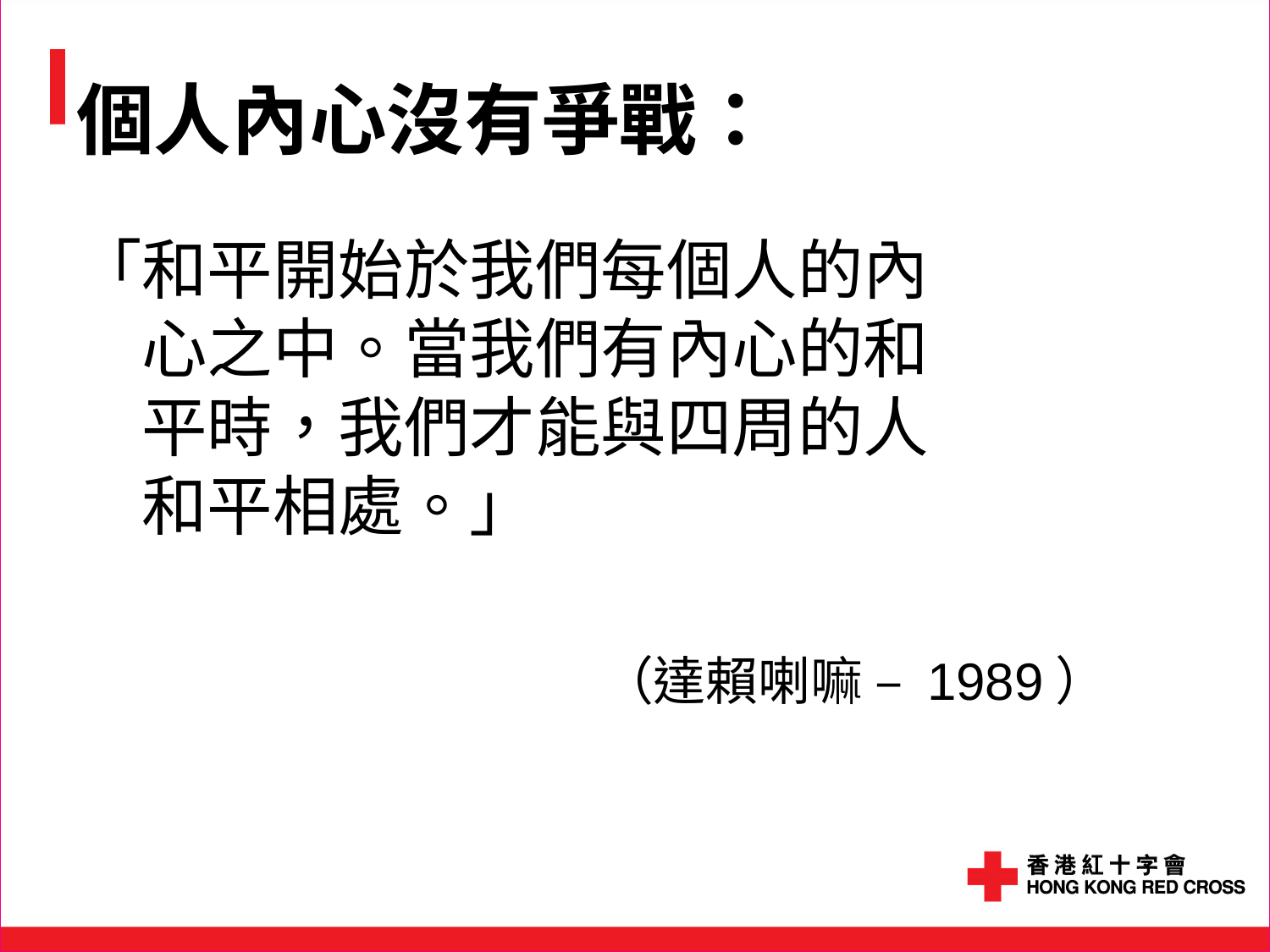

# 個人內心沒有爭戰：
「和平開始於我們每個人的內
　心之中。當我們有內心的和
　平時，我們才能與四周的人
　和平相處。」
　　　　　　　　（達賴喇嘛 – 1989）